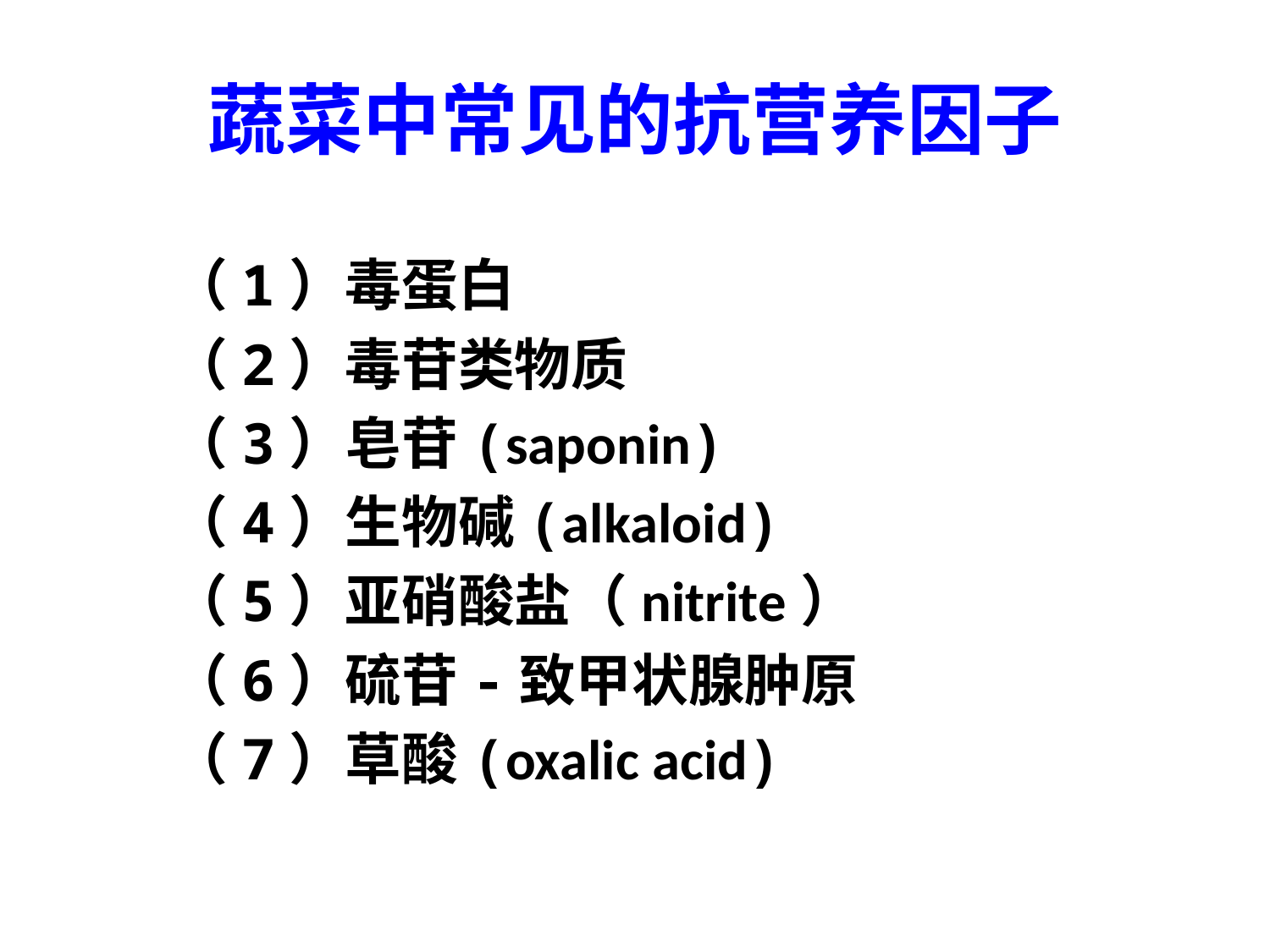

# 蔬菜中常见的抗营养因子
（1）毒蛋白
（2）毒苷类物质
（3）皂苷(saponin)
（4）生物碱(alkaloid)
（5）亚硝酸盐（nitrite）
（6）硫苷-致甲状腺肿原
（7）草酸(oxalic acid)